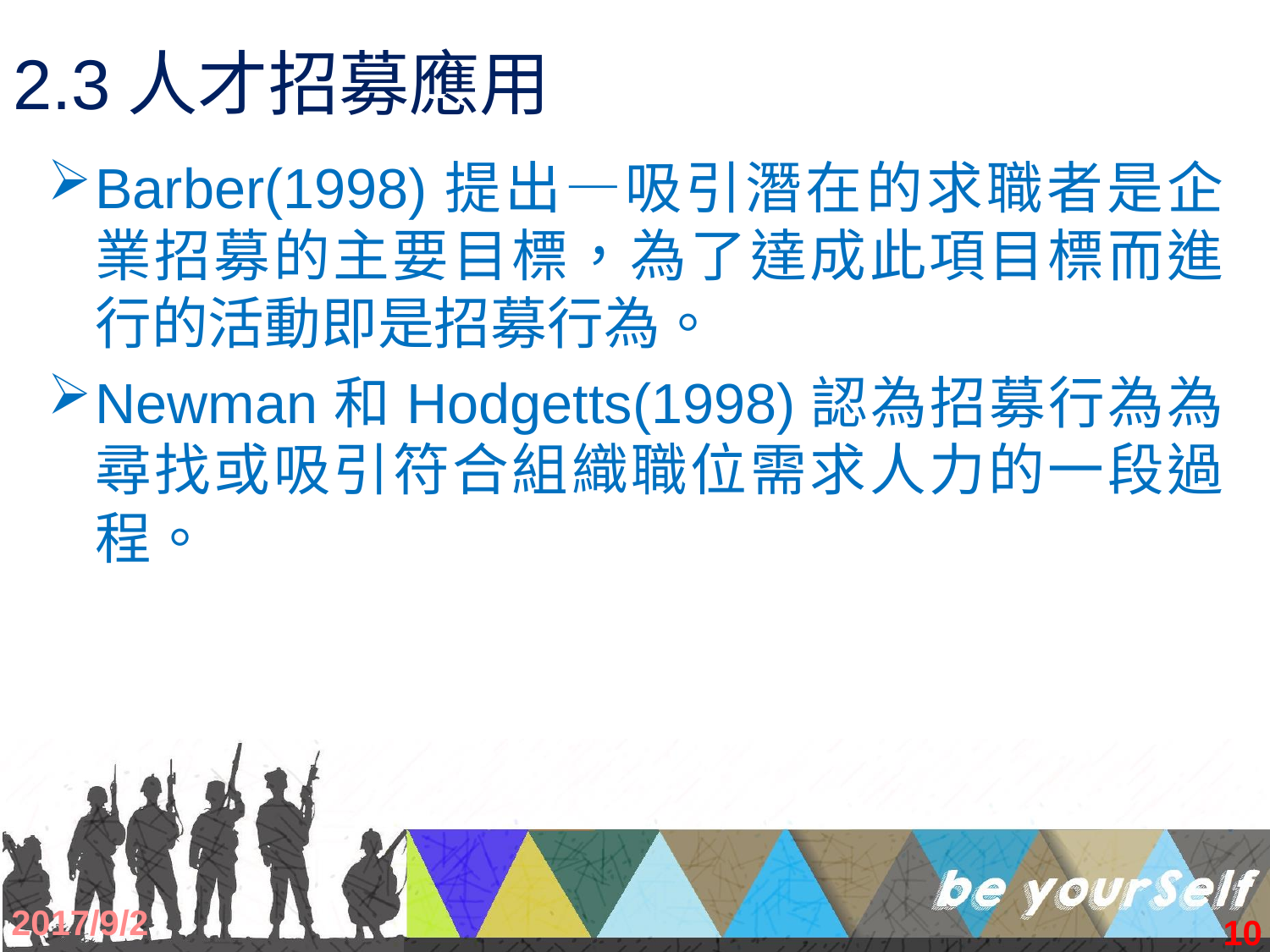

# 2.3人才招募應用
Barber(1998)提出—吸引潛在的求職者是企業招募的主要目標，為了達成此項目標而進行的活動即是招募行為。
Newman和Hodgetts(1998)認為招募行為為尋找或吸引符合組織職位需求人力的一段過程。
2017/9/2
10